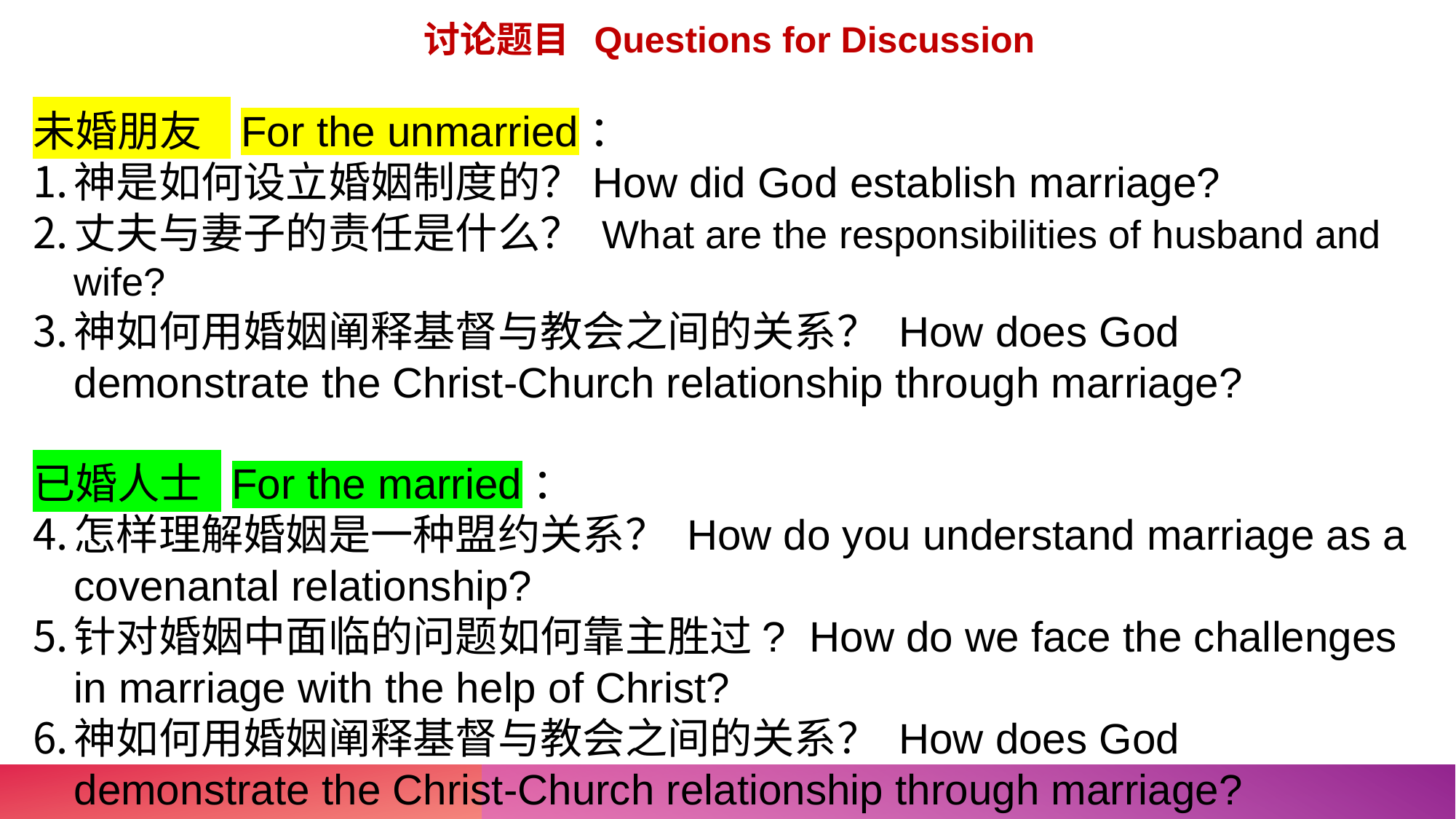

讨论题目  Questions for Discussion

未婚朋友   For the unmarried：
神是如何设立婚姻制度的？How did God establish marriage?
丈夫与妻子的责任是什么？ What are the responsibilities of husband and wife?
神如何用婚姻阐释基督与教会之间的关系？ How does God demonstrate the Christ-Church relationship through marriage?

已婚人士  For the married：
怎样理解婚姻是一种盟约关系？ How do you understand marriage as a covenantal relationship?
针对婚姻中面临的问题如何靠主胜过?  How do we face the challenges in marriage with the help of Christ?
神如何用婚姻阐释基督与教会之间的关系？ How does God demonstrate the Christ-Church relationship through marriage?